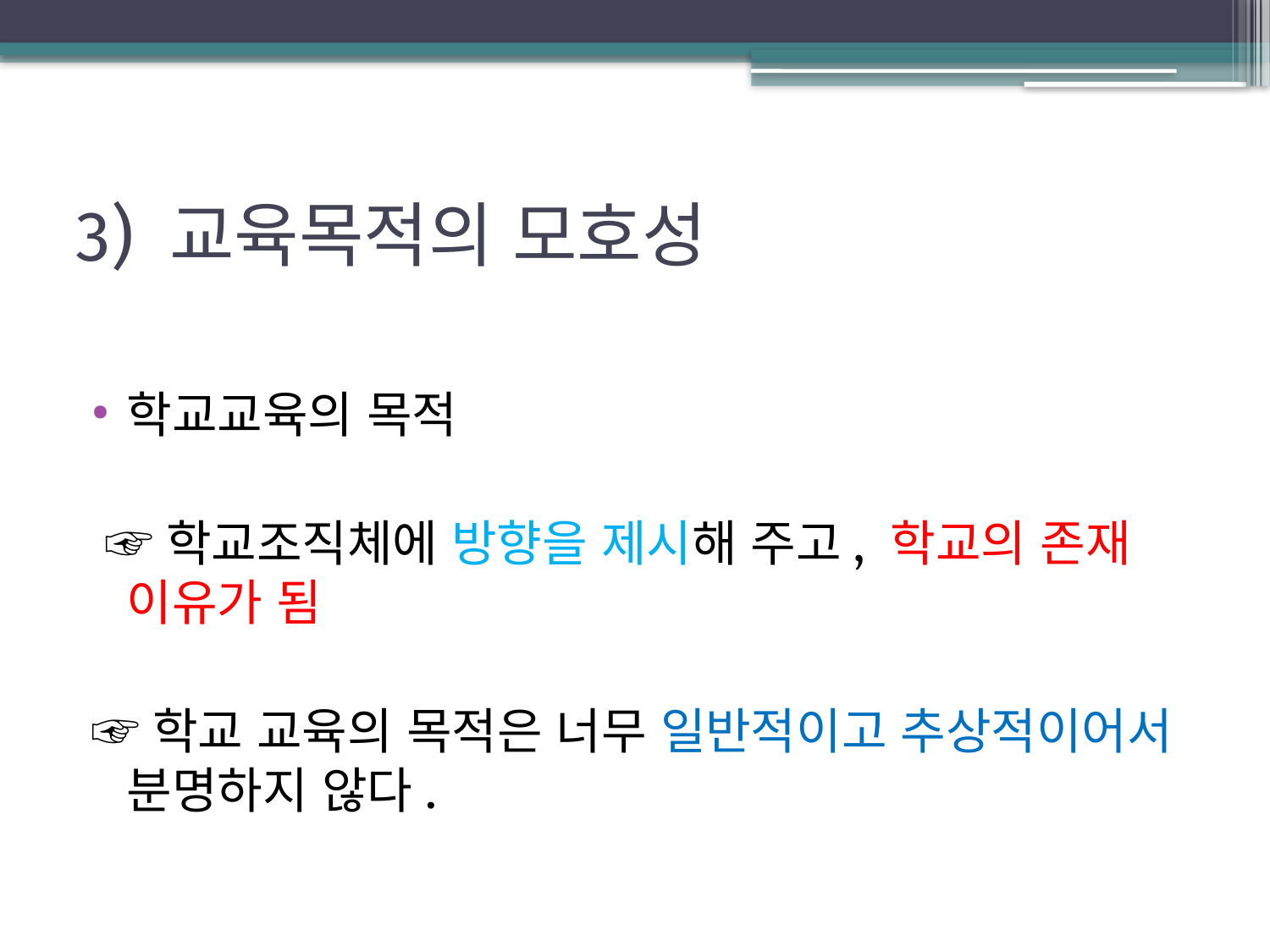

# 3) 교육목적의 모호성

학교교육의 목적

 ☞학교조직체에 방향을 제시해 주고, 학교의 존재 이유가 됨

☞학교 교육의 목적은 너무 일반적이고 추상적이어서 분명하지 않다.